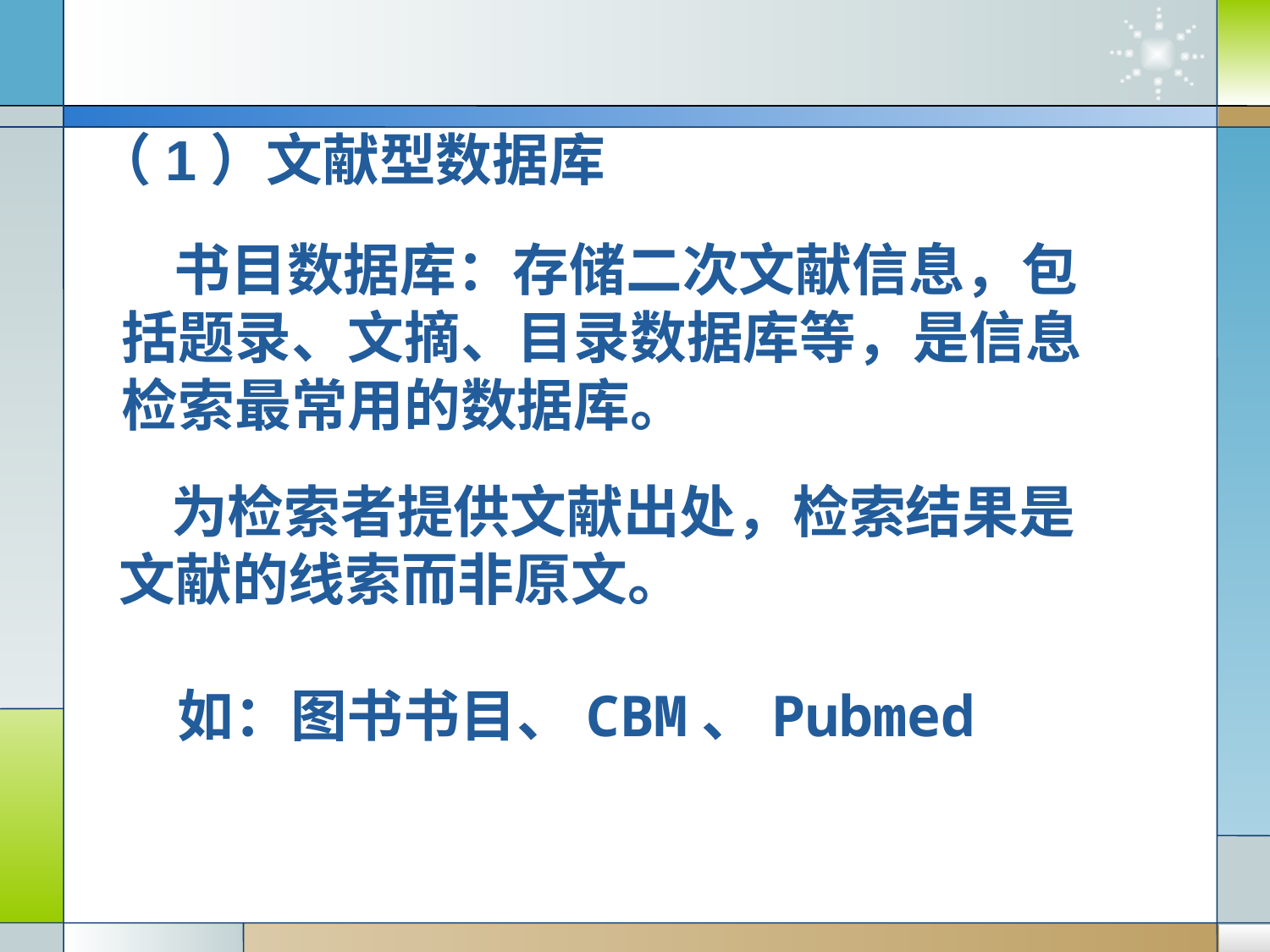

（1）文献型数据库
   书目数据库：存储二次文献信息，包括题录、文摘、目录数据库等，是信息检索最常用的数据库。
   为检索者提供文献出处，检索结果是文献的线索而非原文。
如：图书书目、CBM、Pubmed